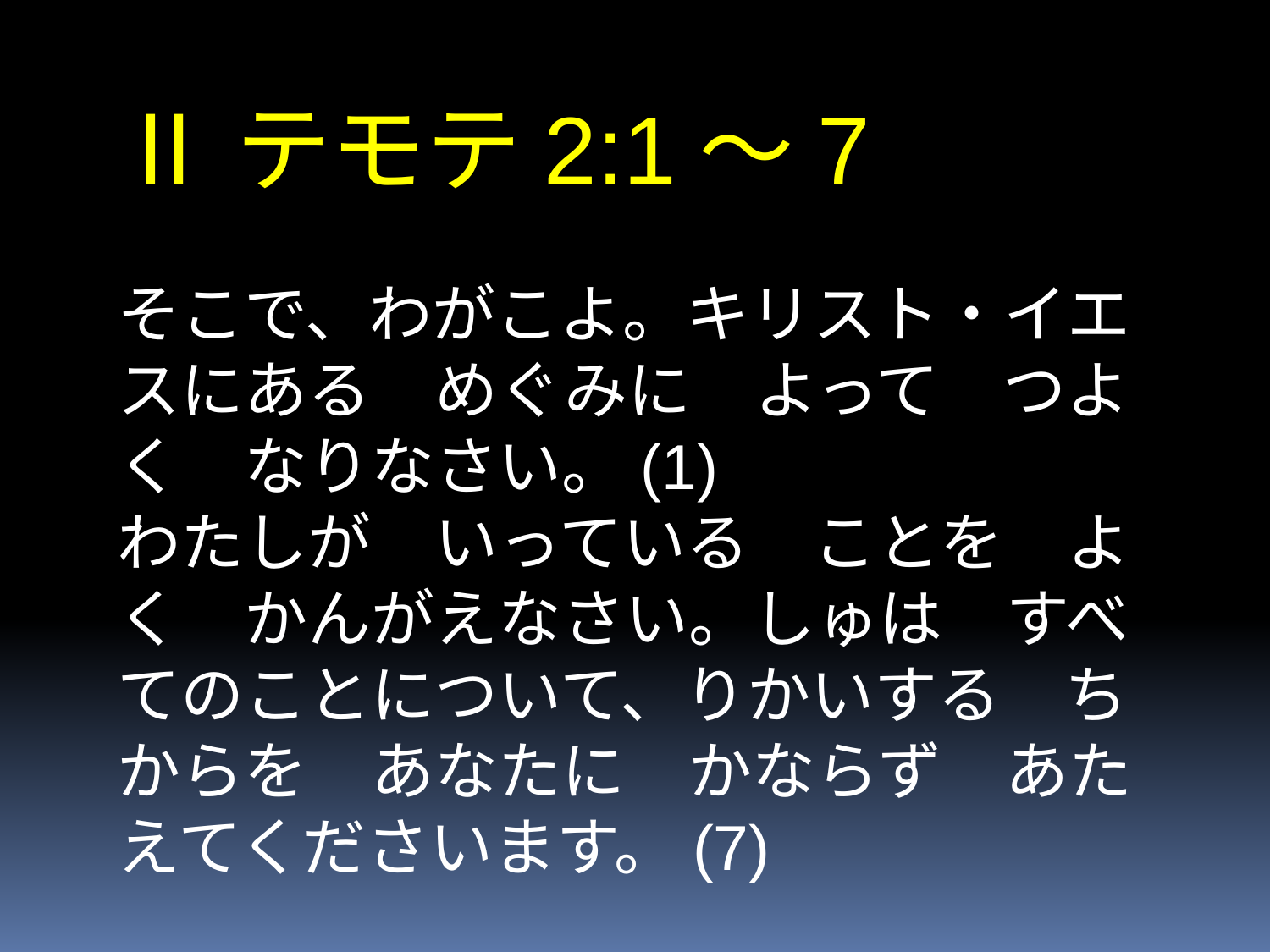

Ⅱテモテ2:1～7

そこで、わがこよ。キリスト・イエスにある　めぐみに　よって　つよく　なりなさい。(1)
わたしが　いっている　ことを　よく　かんがえなさい。しゅは　すべてのことについて、りかいする　ちからを　あなたに　かならず　あたえてくださいます。(7)